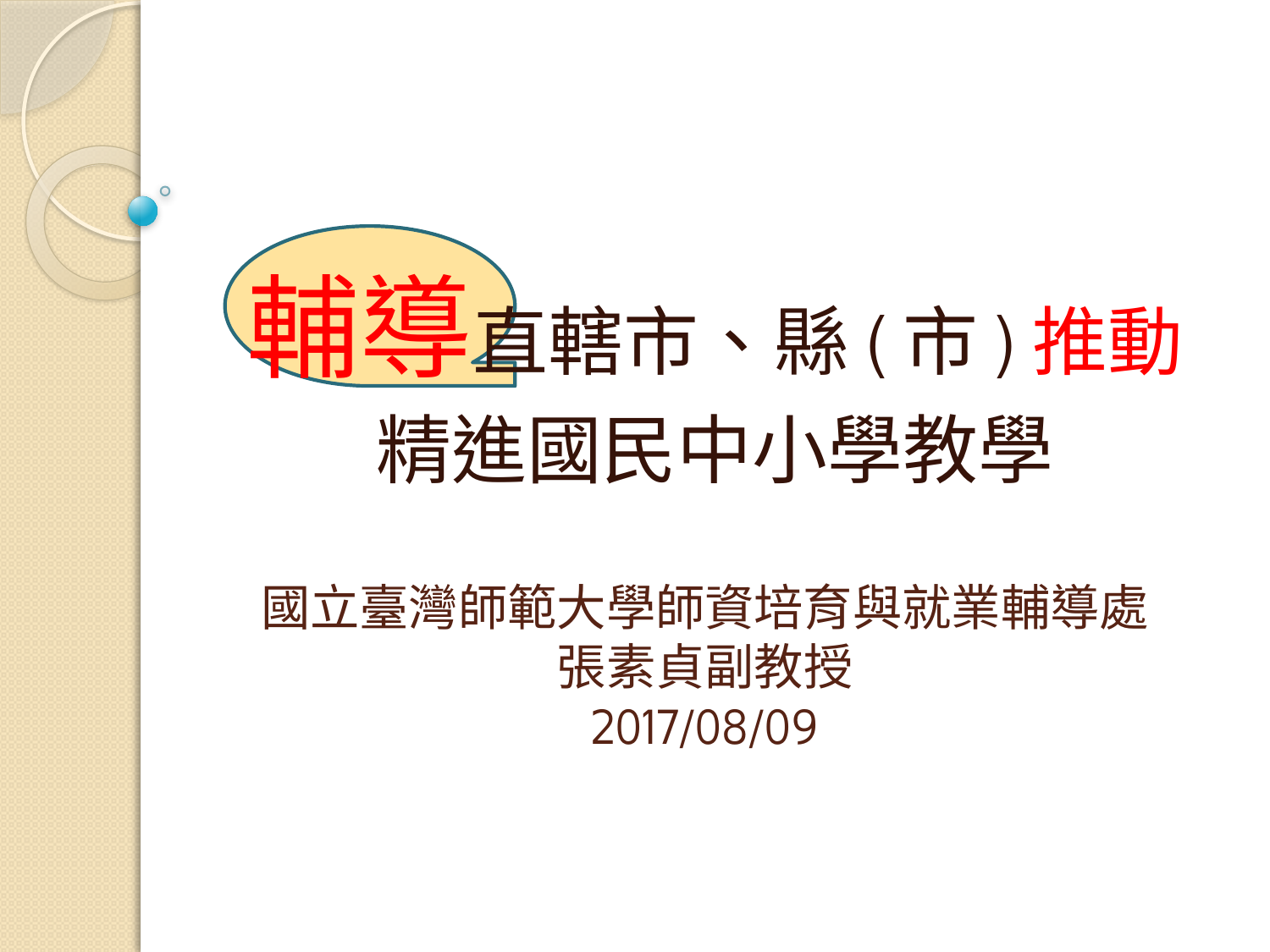

輔導直轄市、縣(市)推動
精進國民中小學教學
# 國立臺灣師範大學師資培育與就業輔導處 張素貞副教授 2017/08/09